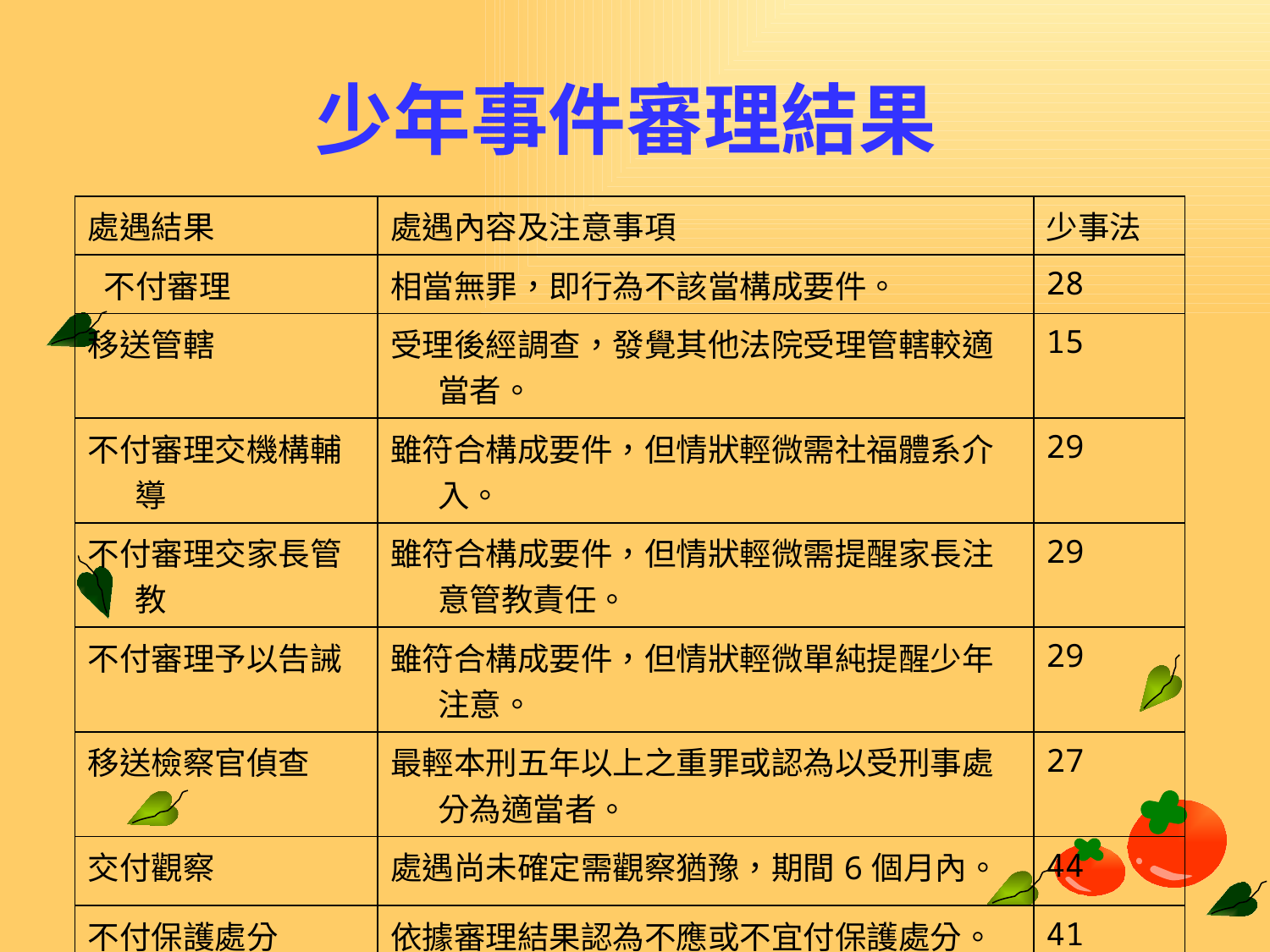

# 少年事件審理結果
| 處遇結果 | 處遇內容及注意事項 | 少事法 |
| --- | --- | --- |
| 不付審理 | 相當無罪，即行為不該當構成要件。 | 28 |
| 移送管轄 | 受理後經調查，發覺其他法院受理管轄較適當者。 | 15 |
| 不付審理交機構輔導 | 雖符合構成要件，但情狀輕微需社福體系介入。 | 29 |
| 不付審理交家長管教 | 雖符合構成要件，但情狀輕微需提醒家長注意管教責任。 | 29 |
| 不付審理予以告誡 | 雖符合構成要件，但情狀輕微單純提醒少年注意。 | 29 |
| 移送檢察官偵查 | 最輕本刑五年以上之重罪或認為以受刑事處分為適當者。 | 27 |
| 交付觀察 | 處遇尚未確定需觀察猶豫，期間6個月內。 | 44 |
| 不付保護處分 | 依據審理結果認為不應或不宜付保護處分。 | 41 |